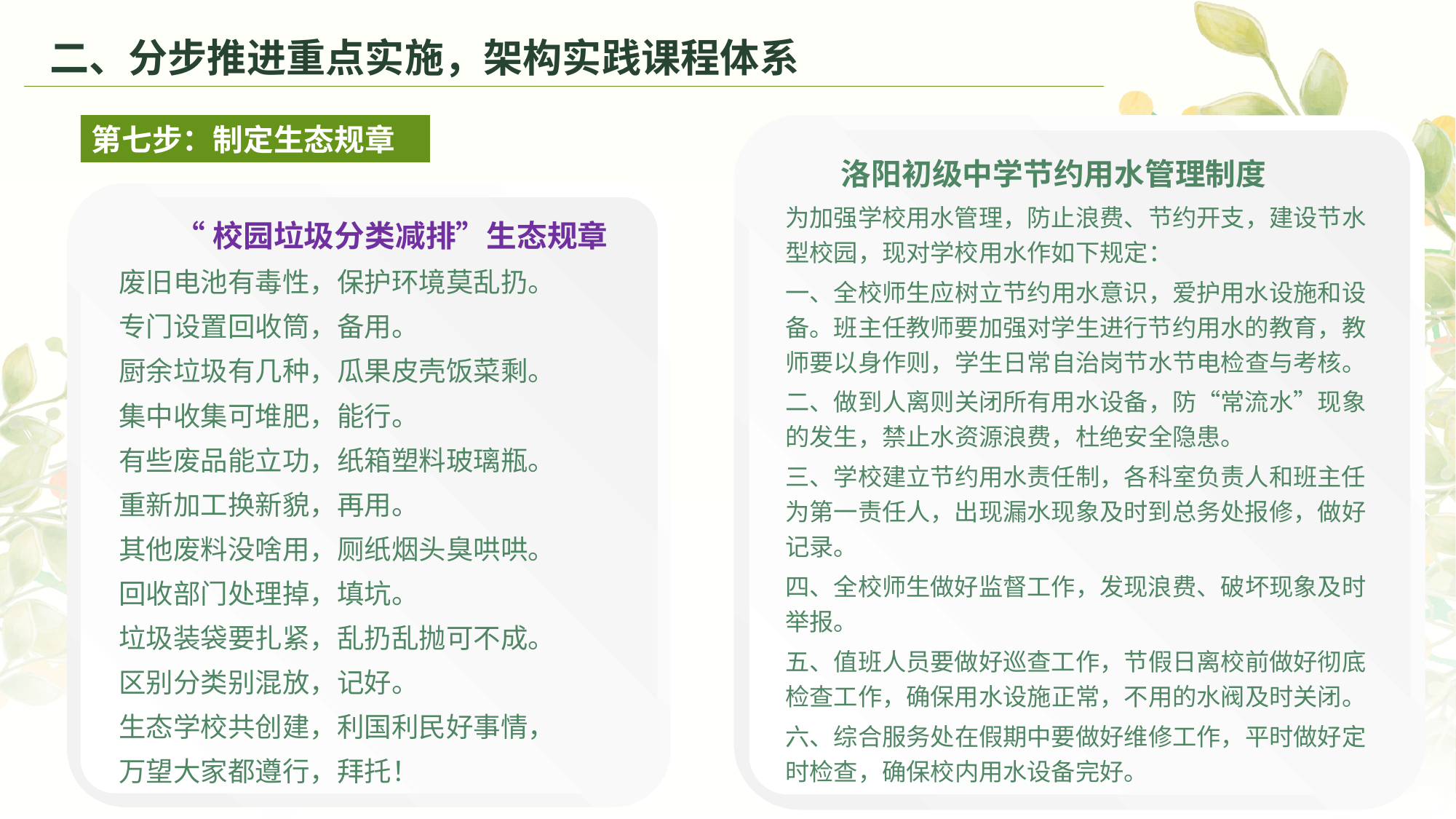

二、分步推进重点实施，架构实践课程体系
第七步：制定生态规章

       洛阳初级中学节约用水管理制度
为加强学校用水管理，防止浪费、节约开支，建设节水型校园，现对学校用水作如下规定：
一、全校师生应树立节约用水意识，爱护用水设施和设备。班主任教师要加强对学生进行节约用水的教育，教师要以身作则，学生日常自治岗节水节电检查与考核。
二、做到人离则关闭所有用水设备，防“常流水”现象的发生，禁止水资源浪费，杜绝安全隐患。
三、学校建立节约用水责任制，各科室负责人和班主任为第一责任人，出现漏水现象及时到总务处报修，做好记录。
四、全校师生做好监督工作，发现浪费、破坏现象及时举报。
五、值班人员要做好巡查工作，节假日离校前做好彻底检查工作，确保用水设施正常，不用的水阀及时关闭。
六、综合服务处在假期中要做好维修工作，平时做好定时检查，确保校内用水设备完好。

“校园垃圾分类减排”生态规章
废旧电池有毒性，保护环境莫乱扔。
专门设置回收筒，备用。
厨余垃圾有几种，瓜果皮壳饭菜剩。
集中收集可堆肥，能行。
有些废品能立功，纸箱塑料玻璃瓶。
重新加工换新貌，再用。
其他废料没啥用，厕纸烟头臭哄哄。
回收部门处理掉，填坑。
垃圾装袋要扎紧，乱扔乱抛可不成。
区别分类别混放，记好。
生态学校共创建，利国利民好事情，
万望大家都遵行，拜托！